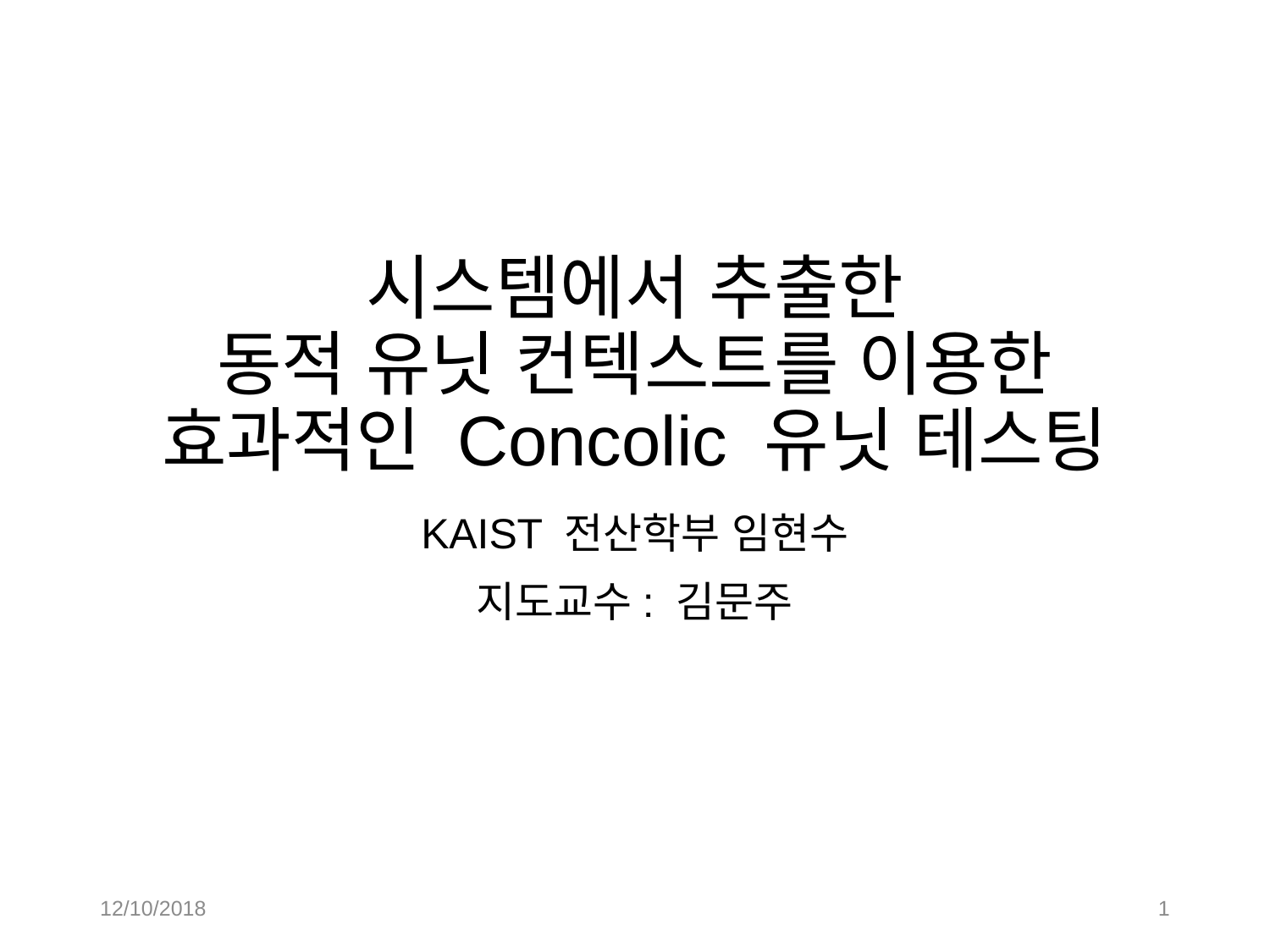

# 시스템에서 추출한 동적 유닛 컨텍스트를 이용한 효과적인 Concolic 유닛 테스팅
KAIST 전산학부 임현수
지도교수: 김문주
12/10/2018
1